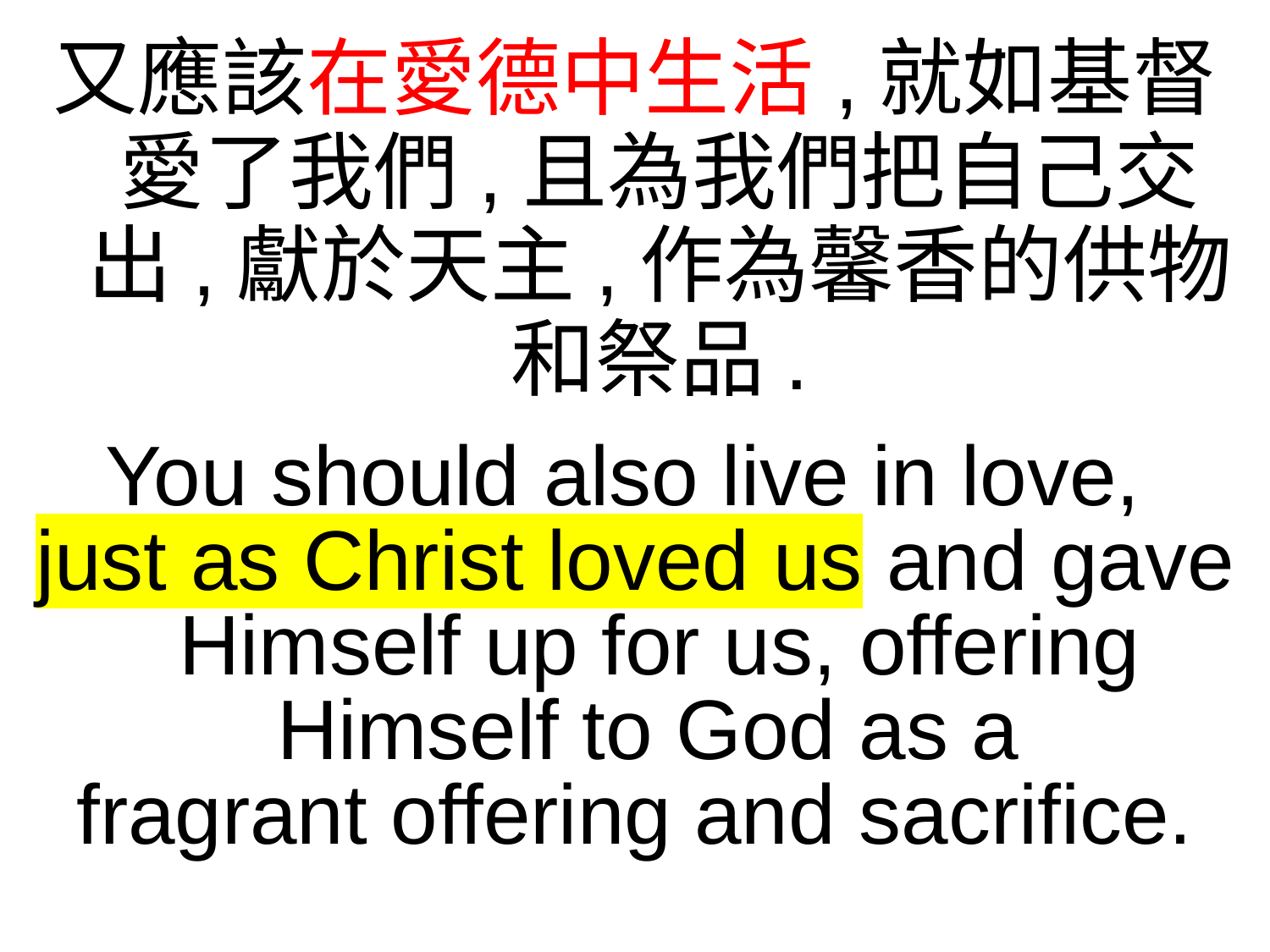

又應該在愛德中生活,就如基督愛了我們,且為我們把自己交出,獻於天主,作為馨香的供物和祭品.
You should also live in love,
just as Christ loved us and gave Himself up for us, offering Himself to God as a
fragrant offering and sacrifice.